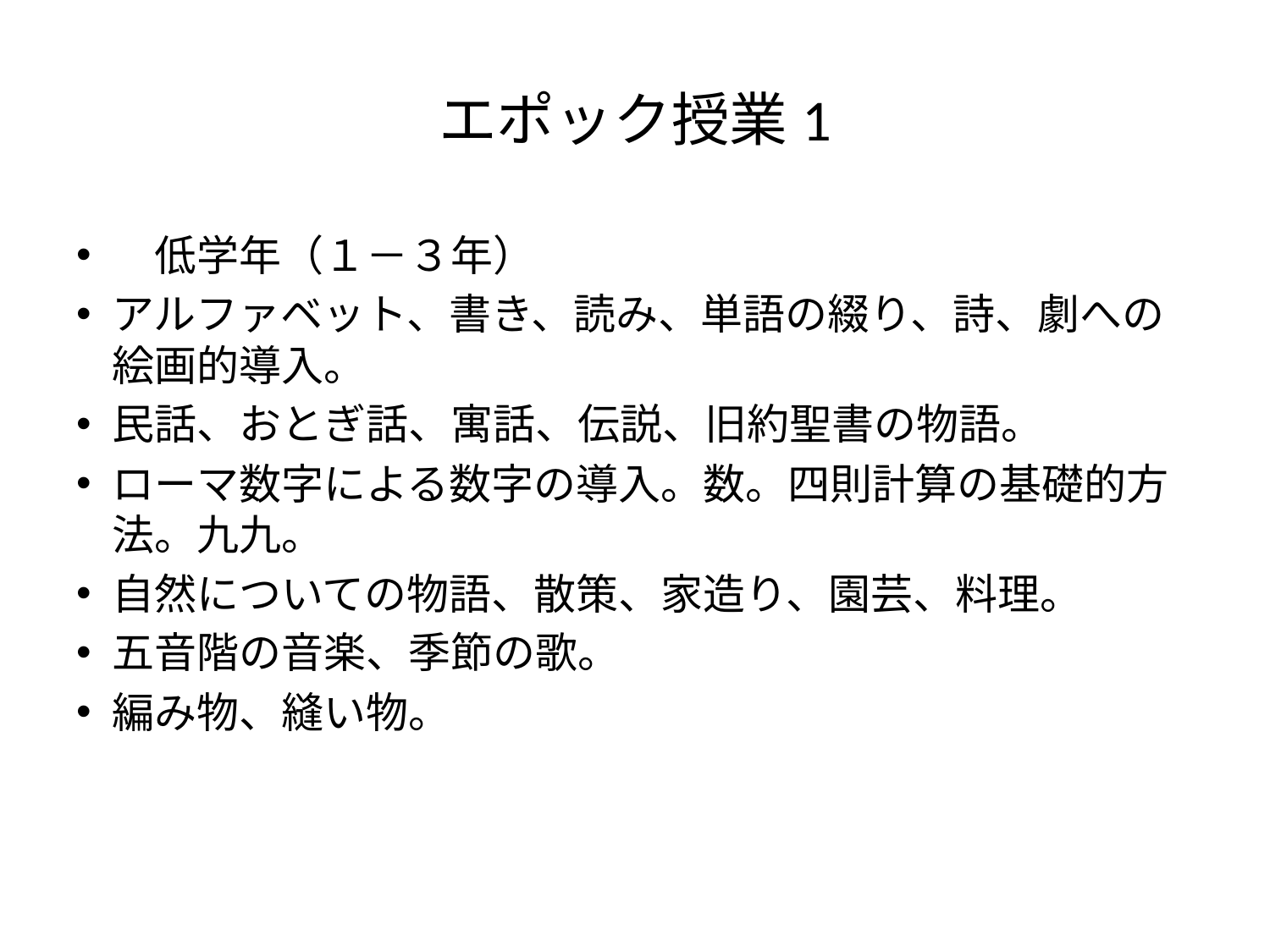

# エポック授業1
　低学年（１－３年）
アルファベット、書き、読み、単語の綴り、詩、劇への絵画的導入。
民話、おとぎ話、寓話、伝説、旧約聖書の物語。
ローマ数字による数字の導入。数。四則計算の基礎的方法。九九。
自然についての物語、散策、家造り、園芸、料理。
五音階の音楽、季節の歌。
編み物、縫い物。